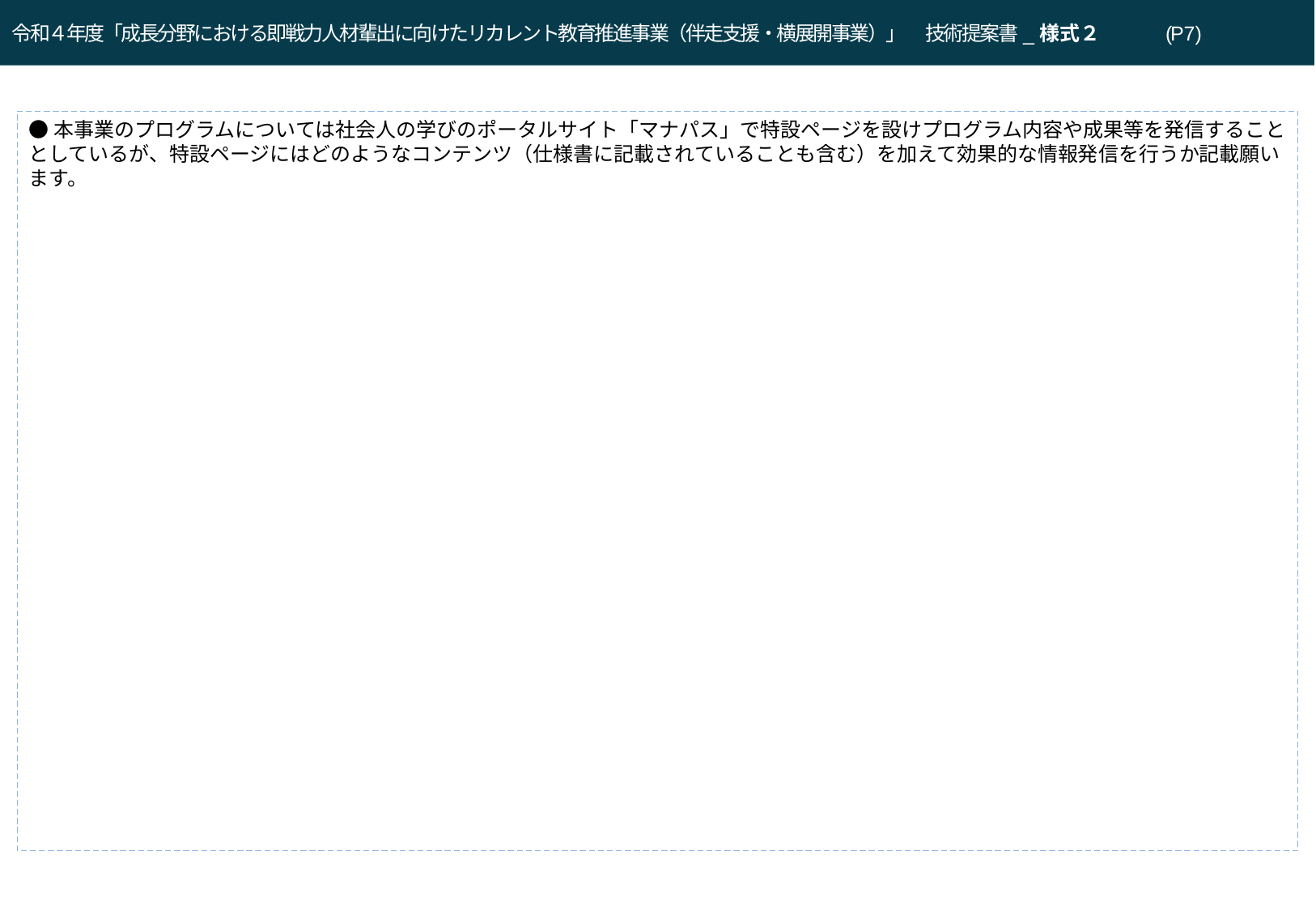

令和４年度「成長分野における即戦力人材輩出に向けたリカレント教育推進事業（伴走支援・横展開事業）」　技術提案書_様式２　　　(P7)
令和３年度「DX等成長分野を中心とした就職・転職支援のためのリカレント教育推進事業」企画提案書（Ⅰ：DXリテラシー）(P7)
●本事業のプログラムについては社会人の学びのポータルサイト「マナパス」で特設ページを設けプログラム内容や成果等を発信することとしているが、特設ページにはどのようなコンテンツ（仕様書に記載されていることも含む）を加えて効果的な情報発信を行うか記載願います。